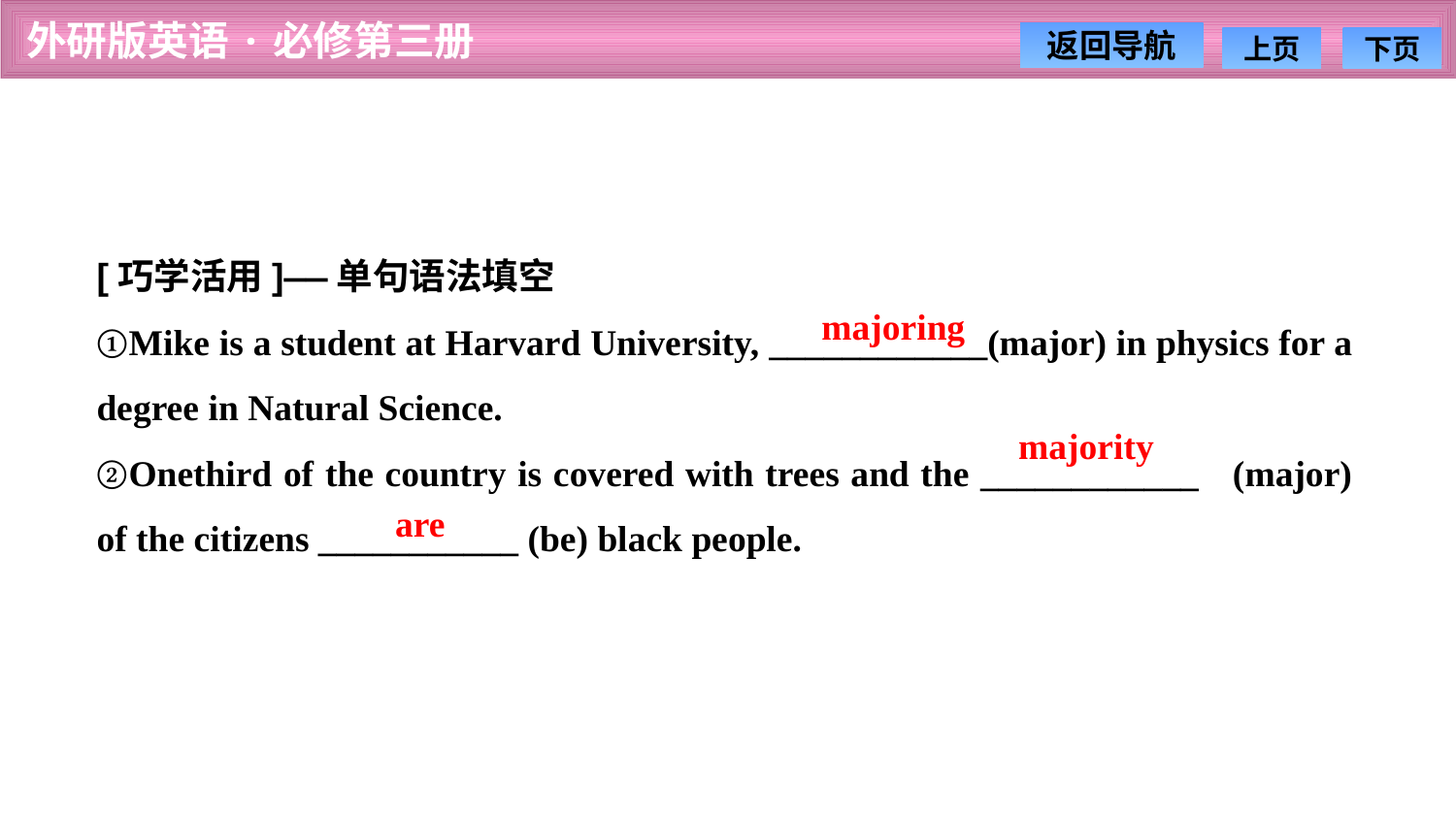

[巧学活用]——单句语法填空
①Mike is a student at Harvard University, ____________(major) in physics for a degree in Natural Science.
②One­third of the country is covered with trees and the ____________   (major) of the citizens ___________ (be) black people.
majoring
majority
are